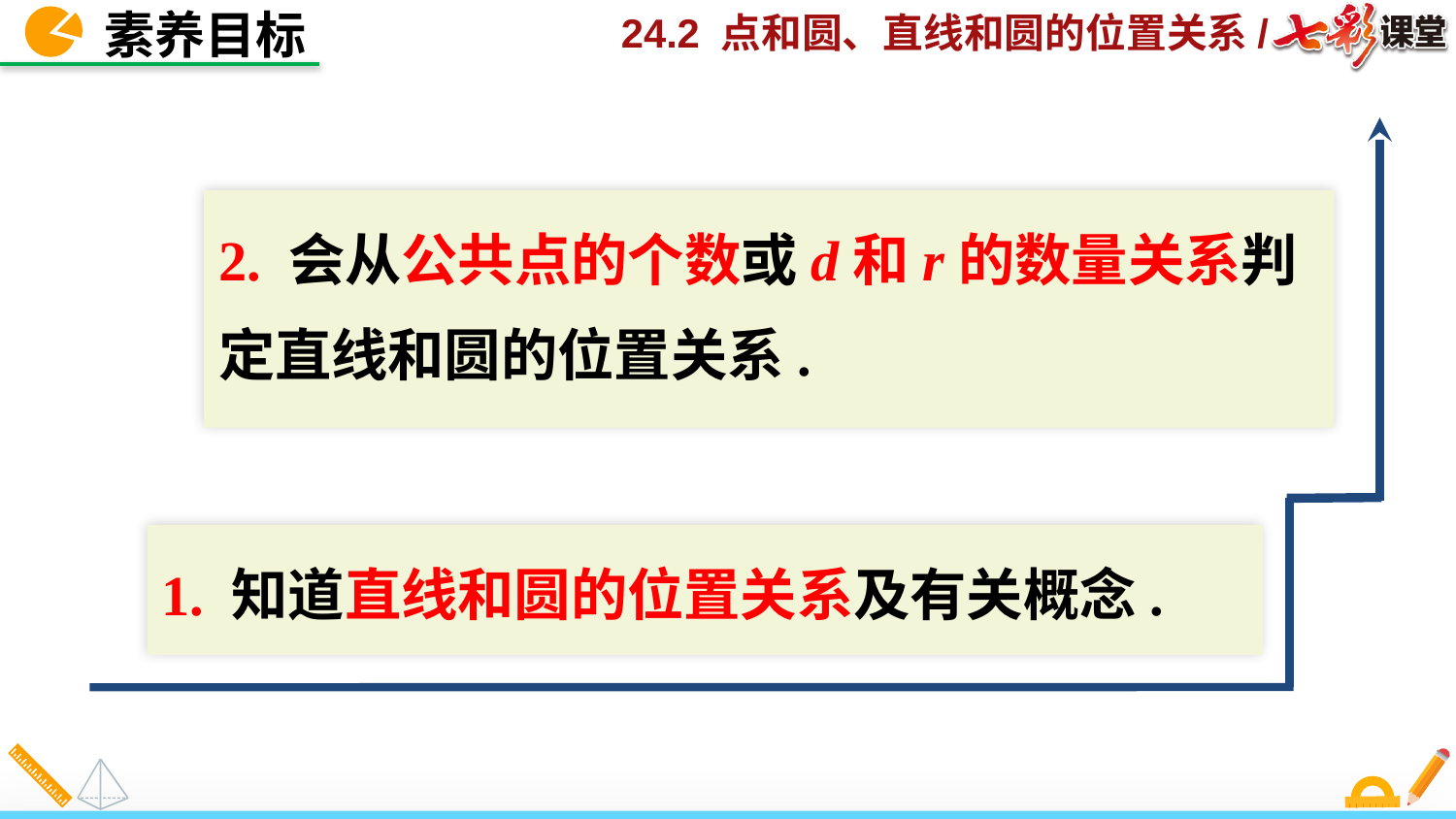

素养目标

2. 会从公共点的个数或d和r的数量关系判定直线和圆的位置关系.
1. 知道直线和圆的位置关系及有关概念.